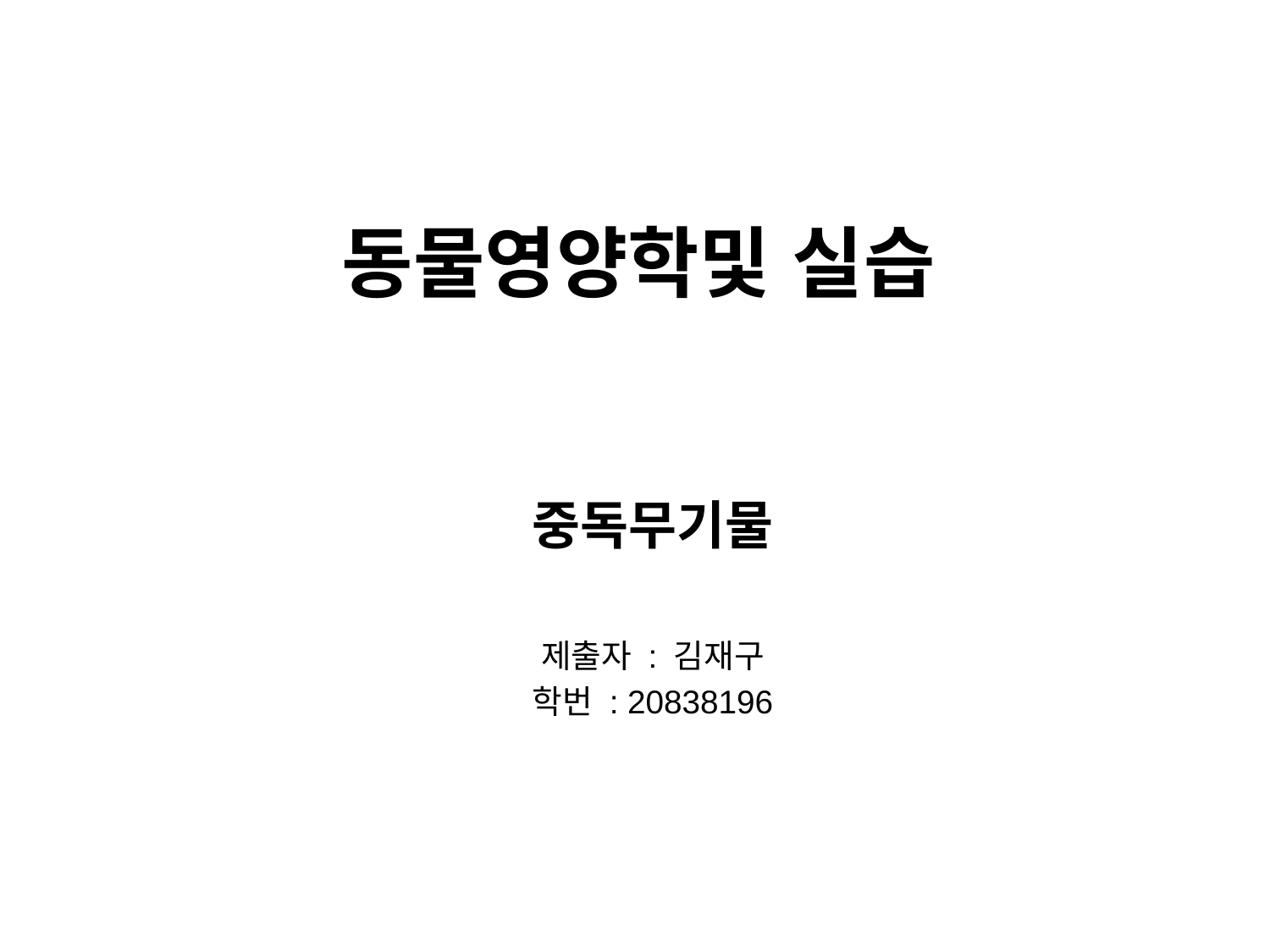

# 동물영양학및 실습
중독무기물

제출자 : 김재구
학번 : 20838196